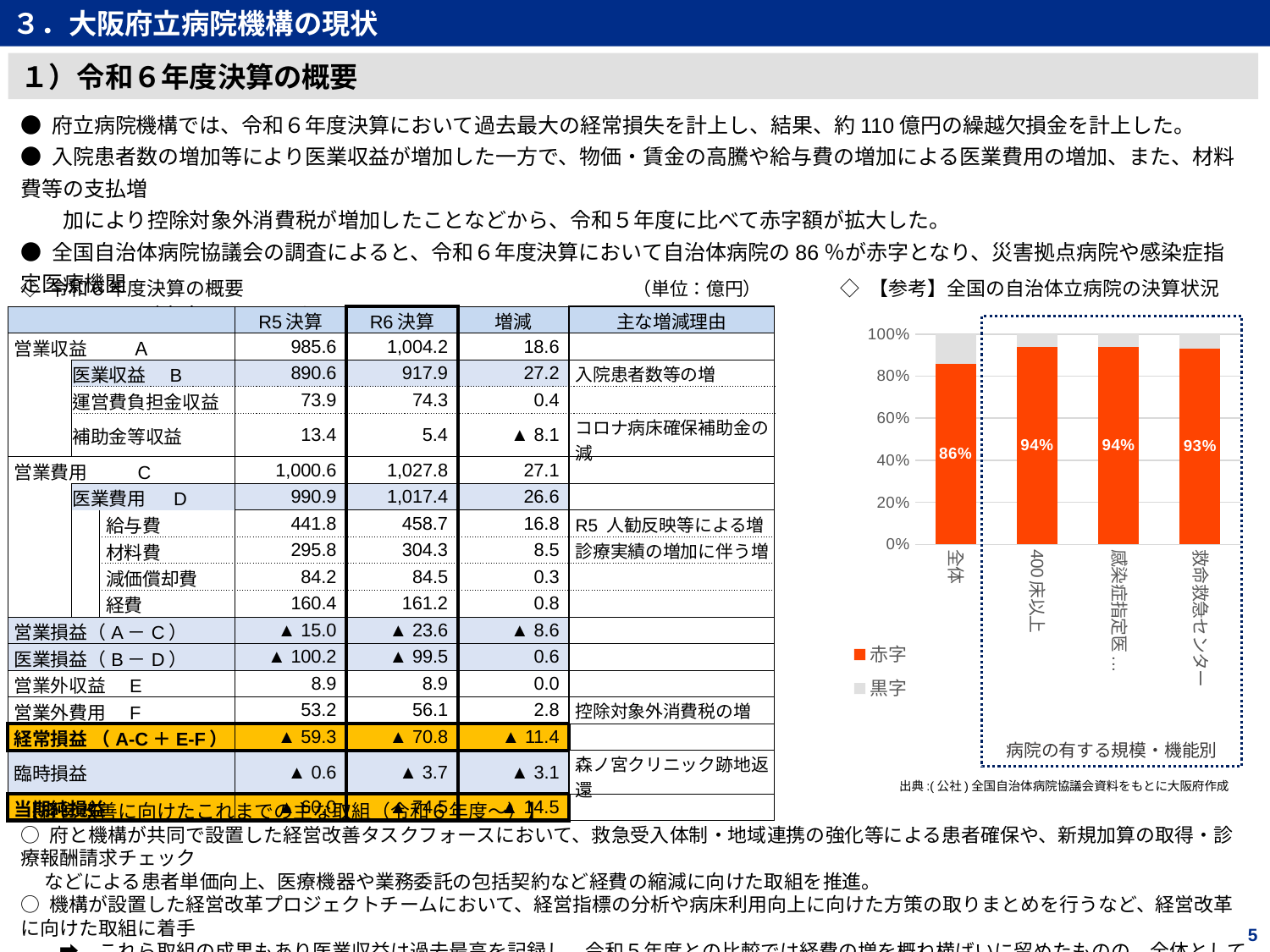

３．大阪府立病院機構の現状
１）令和６年度決算の概要
● 府立病院機構では、令和６年度決算において過去最大の経常損失を計上し、結果、約110億円の繰越欠損金を計上した。
● 入院患者数の増加等により医業収益が増加した一方で、物価・賃金の高騰や給与費の増加による医業費用の増加、また、材料費等の支払増
　　加により控除対象外消費税が増加したことなどから、令和５年度に比べて赤字額が拡大した。
● 全国自治体病院協議会の調査によると、令和６年度決算において自治体病院の86％が赤字となり、災害拠点病院や感染症指定医療機関
　　は94％が赤字となるなどより厳しい状況となっている。
◇ 令和６年度決算の概要
◇ 【参考】全国の自治体立病院の決算状況
（単位：億円）
|  |  |  | R5決算 | R6決算 | 増減 | 主な増減理由 |
| --- | --- | --- | --- | --- | --- | --- |
| 営業収益　 　Ａ |  |  | 985.6 | 1,004.2 | 18.6 |  |
|  | 医業収益　B |  | 890.6 | 917.9 | 27.2 | 入院患者数等の増 |
|  | 運営費負担金収益 |  | 73.9 | 74.3 | 0.4 |  |
|  | 補助金等収益 |  | 13.4 | 5.4 | ▲ 8.1 | コロナ病床確保補助金の減 |
| 営業費用 　　C |  |  | 1,000.6 | 1,027.8 | 27.1 |  |
|  | 医業費用　 D |  | 990.9 | 1,017.4 | 26.6 |  |
|  |  | 給与費 | 441.8 | 458.7 | 16.8 | R5 人勧反映等による増 |
|  |  | 材料費 | 295.8 | 304.3 | 8.5 | 診療実績の増加に伴う増 |
|  |  | 減価償却費 | 84.2 | 84.5 | 0.3 |  |
|  |  | 経費 | 160.4 | 161.2 | 0.8 |  |
| 営業損益（A－C） |  |  | ▲ 15.0 | ▲ 23.6 | ▲ 8.6 |  |
| 医業損益（B－D） |  |  | ▲ 100.2 | ▲ 99.5 | 0.6 |  |
| 営業外収益　E |  |  | 8.9 | 8.9 | 0.0 |  |
| 営業外費用　F |  |  | 53.2 | 56.1 | 2.8 | 控除対象外消費税の増 |
| 経常損益 （A-C＋E-F） |  |  | ▲ 59.3 | ▲ 70.8 | ▲ 11.4 |  |
| 臨時損益 |  |  | ▲ 0.6 | ▲ 3.7 | ▲ 3.1 | 森ノ宮クリニック跡地返還 |
| 当期純損益 |  |  | ▲ 60.0 | ▲ 74.5 | ▲ 14.5 |  |

### Chart

| Category | 赤字 | 黒字 |
|---|---|---|
| 全体 | 0.86 | 0.14 |
| 400床以上 | 0.94 | 0.06 |
| 感染症指定医療機関等 | 0.94 | 0.06 |
| 救命救急センター | 0.93 | 0.07 |
病院の有する規模・機能別
出典:(公社)全国自治体病院協議会資料をもとに大阪府作成
【経営改善に向けたこれまでの主な取組（令和６年度～）】
○ 府と機構が共同で設置した経営改善タスクフォースにおいて、救急受入体制・地域連携の強化等による患者確保や、新規加算の取得・診療報酬請求チェック
　 などによる患者単価向上、医療機器や業務委託の包括契約など経費の縮減に向けた取組を推進。
○ 機構が設置した経営改革プロジェクトチームにおいて、経営指標の分析や病床利用向上に向けた方策の取りまとめを行うなど、経営改革に向けた取組に着手
　　➡　これら取組の成果もあり医業収益は過去最高を記録し、令和５年度との比較では経費の増を概ね横ばいに留めたものの、全体としては、給与費や材
　　　　 料費等の増加による医業費用の増加等により、経常損益の改善には至っていない。
5